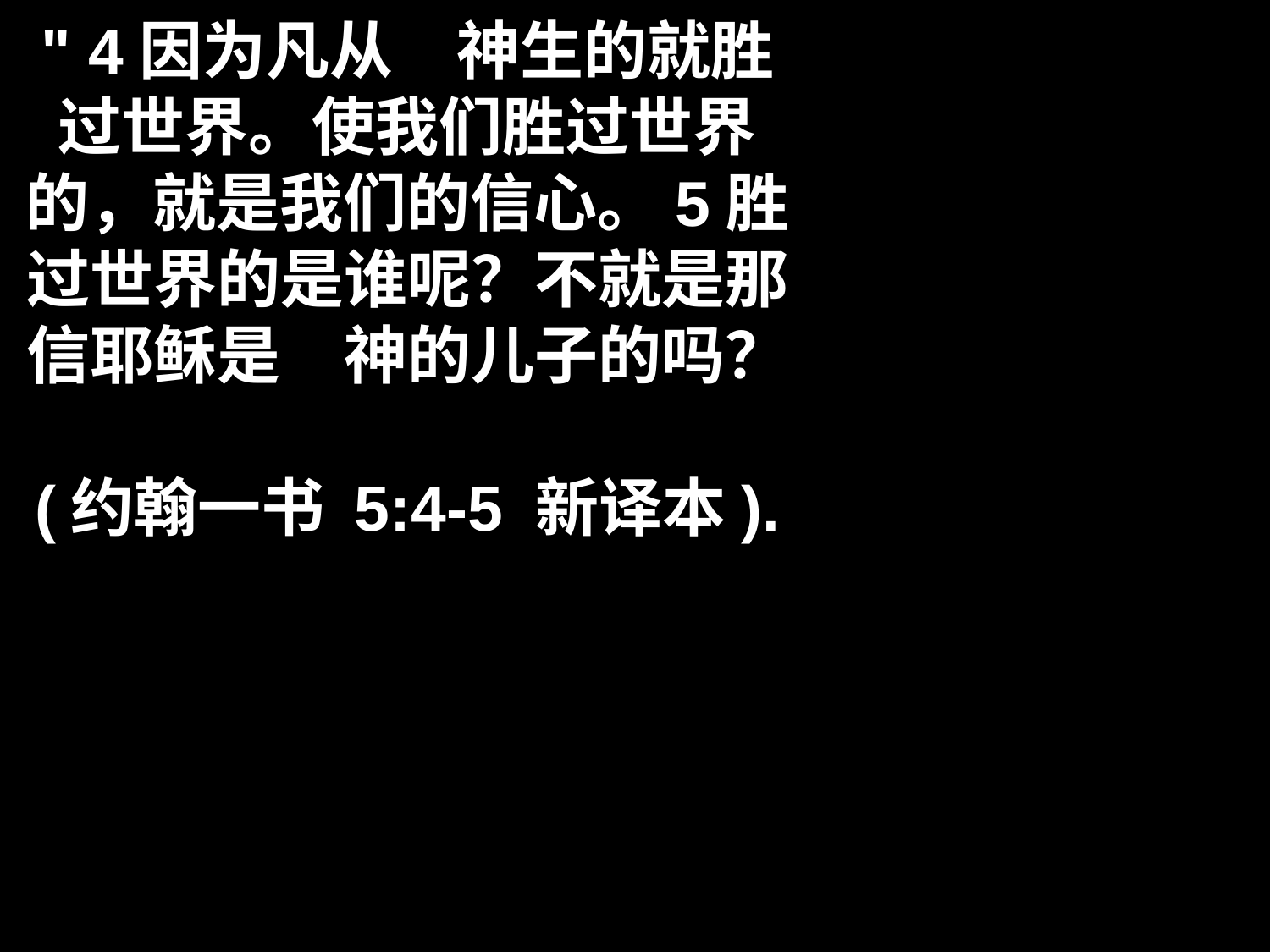

# " 4因为凡从　神生的就胜过世界。使我们胜过世界的，就是我们的信心。5胜过世界的是谁呢？不就是那信耶稣是　神的儿子的吗？ (约翰一书 5:4-5 新译本).